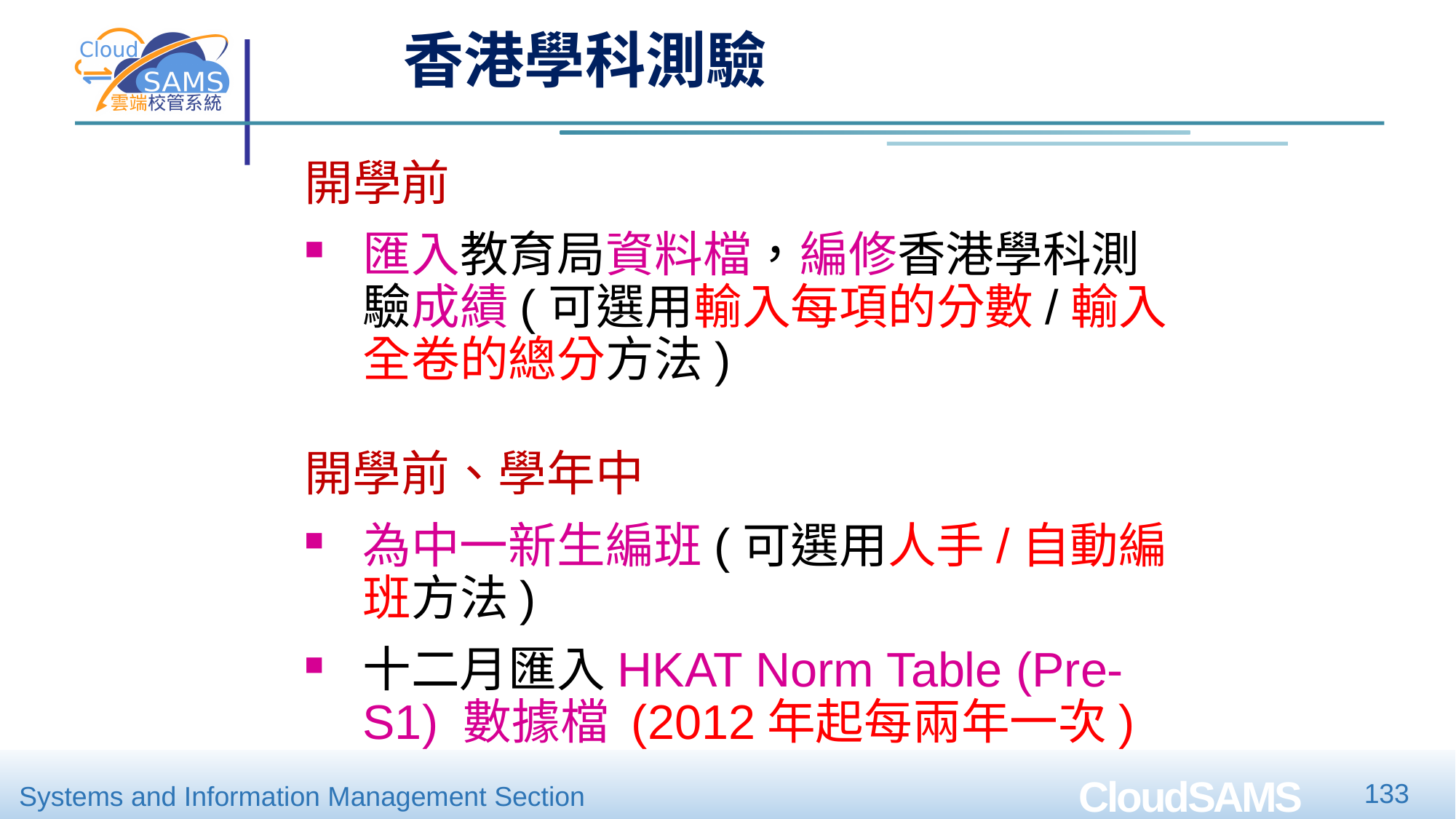

香港學科測驗
開學前
匯入教育局資料檔，編修香港學科測驗成績(可選用輸入每項的分數/輸入全卷的總分方法)
開學前、學年中
為中一新生編班(可選用人手/自動編班方法)
十二月匯入HKAT Norm Table (Pre-S1) 數據檔 (2012年起每兩年一次)
133